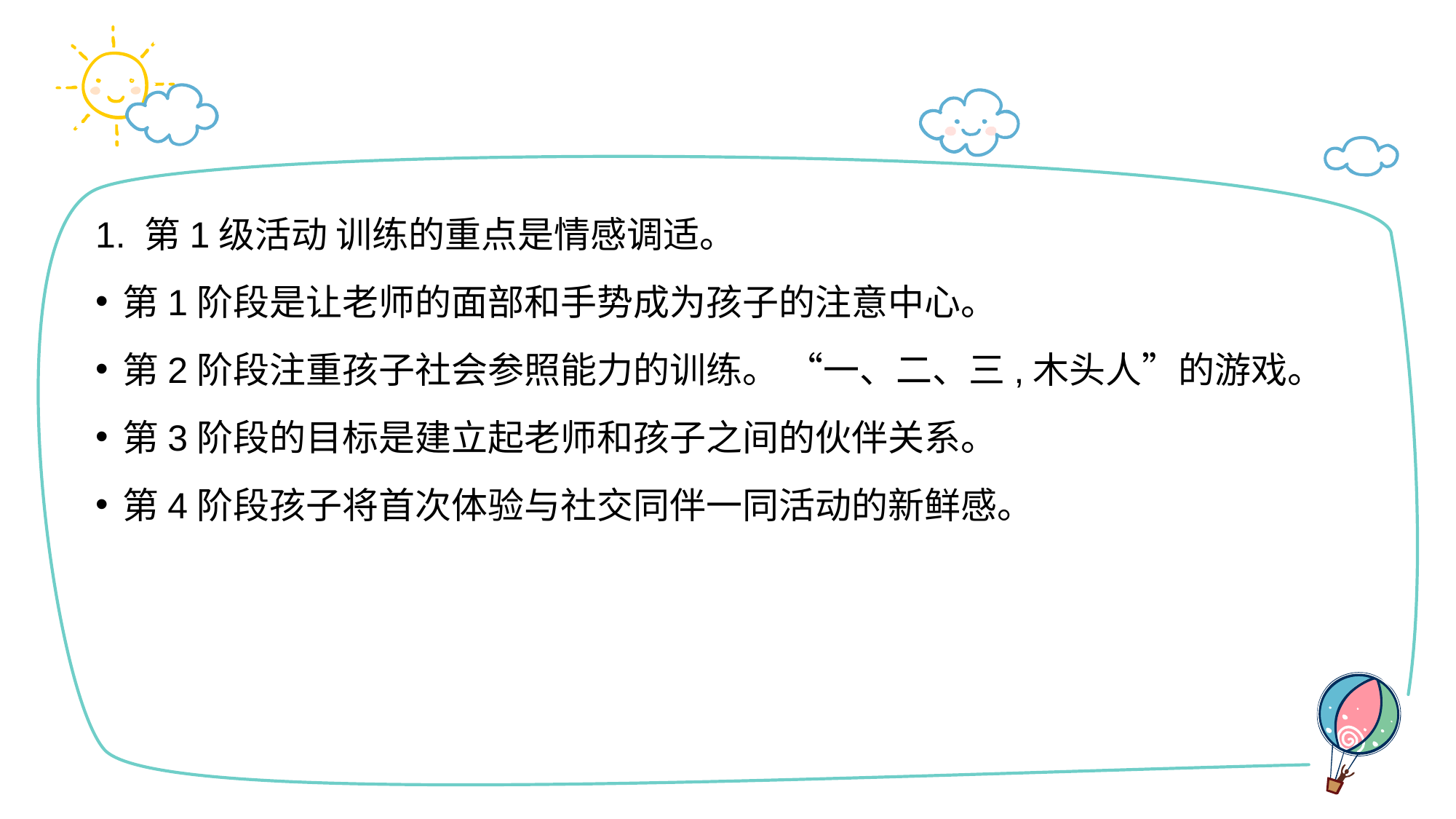

#
1. 第1级活动 训练的重点是情感调适。
第1阶段是让老师的面部和手势成为孩子的注意中心。
第2阶段注重孩子社会参照能力的训练。 “一、二、三,木头人”的游戏。
第3阶段的目标是建立起老师和孩子之间的伙伴关系。
第4阶段孩子将首次体验与社交同伴一同活动的新鲜感。